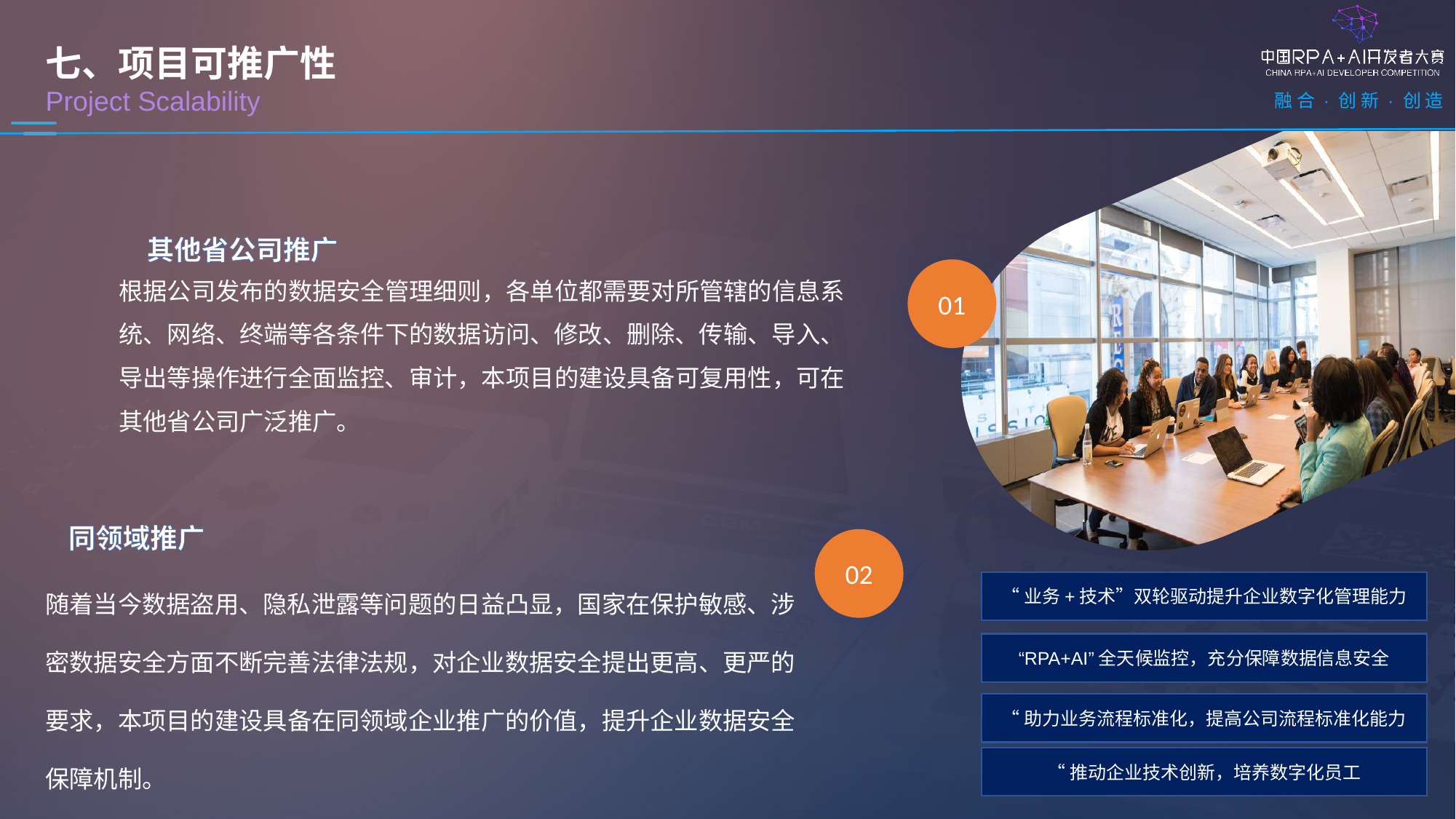

七、项目可推广性
Project Scalability

其他省公司推广
根据公司发布的数据安全管理细则，各单位都需要对所管辖的信息系统、网络、终端等各条件下的数据访问、修改、删除、传输、导入、导出等操作进行全面监控、审计，本项目的建设具备可复用性，可在其他省公司广泛推广。
01
同领域推广

随着当今数据盗用、隐私泄露等问题的日益凸显，国家在保护敏感、涉密数据安全方面不断完善法律法规，对企业数据安全提出更高、更严的要求，本项目的建设具备在同领域企业推广的价值，提升企业数据安全保障机制。
02
“业务+技术”双轮驱动提升企业数字化管理能力
“RPA+AI”全天候监控，充分保障数据信息安全
“助力业务流程标准化，提高公司流程标准化能力
“推动企业技术创新，培养数字化员工